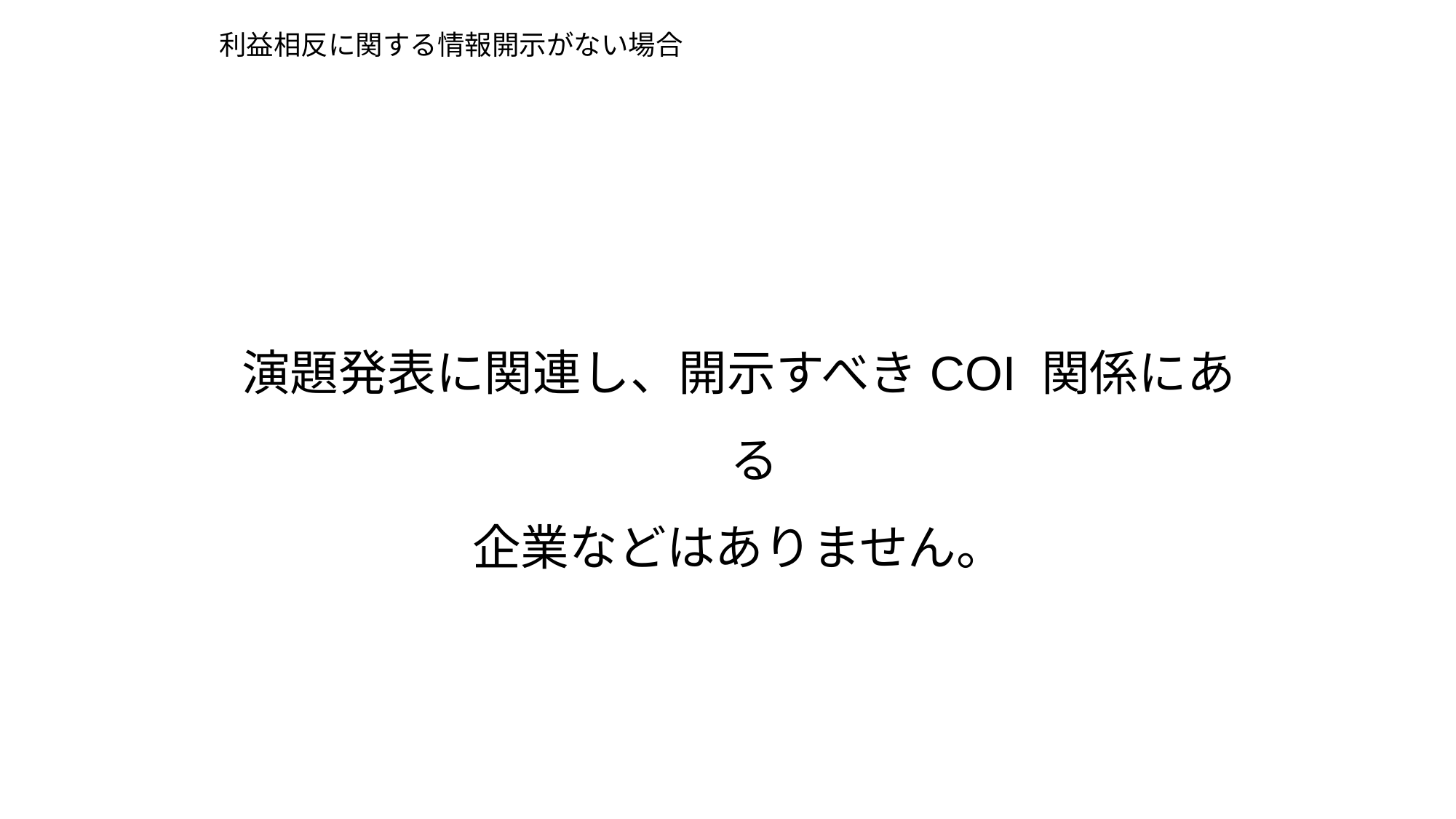

利益相反に関する情報開示がない場合

演題発表に関連し、開示すべきCOI 関係にある
企業などはありません。